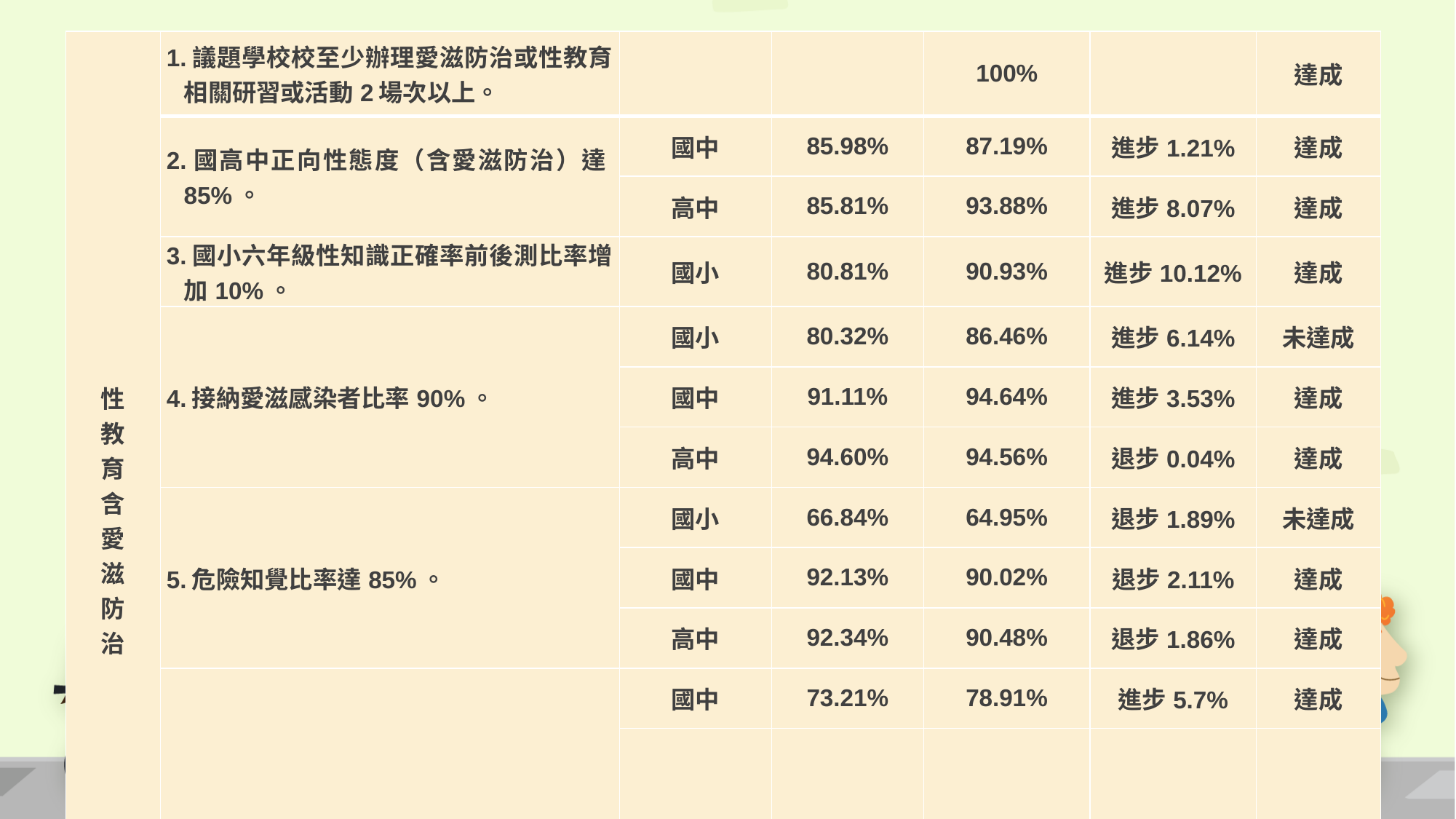

| 性 教 育 含 愛 滋 防 治 | 1.議題學校校至少辦理愛滋防治或性教育相關研習或活動2場次以上。 |  |  | 100% |  | 達成 |
| --- | --- | --- | --- | --- | --- | --- |
|  | 2.國高中正向性態度（含愛滋防治）達85%。 | 國中 | 85.98% | 87.19% | 進步1.21% | 達成 |
|  |  | 高中 | 85.81% | 93.88% | 進步8.07% | 達成 |
|  | 3.國小六年級性知識正確率前後測比率增加10%。 | 國小 | 80.81% | 90.93% | 進步10.12% | 達成 |
|  | 4.接納愛滋感染者比率90%。 | 國小 | 80.32% | 86.46% | 進步6.14% | 未達成 |
|  |  | 國中 | 91.11% | 94.64% | 進步3.53% | 達成 |
|  |  | 高中 | 94.60% | 94.56% | 退步0.04% | 達成 |
|  | 5.危險知覺比率達85%。 | 國小 | 66.84% | 64.95% | 退步1.89% | 未達成 |
|  |  | 國中 | 92.13% | 90.02% | 退步2.11% | 達成 |
|  |  | 高中 | 92.34% | 90.48% | 退步1.86% | 達成 |
|  | 6.拒絕性行為效能比率前後測增加5%。 | 國中 | 73.21% | 78.91% | 進步5.7% | 達成 |
|  |  | 高中 | 66.55% | 69.73% | 進步3.18% | 未達成 |
#